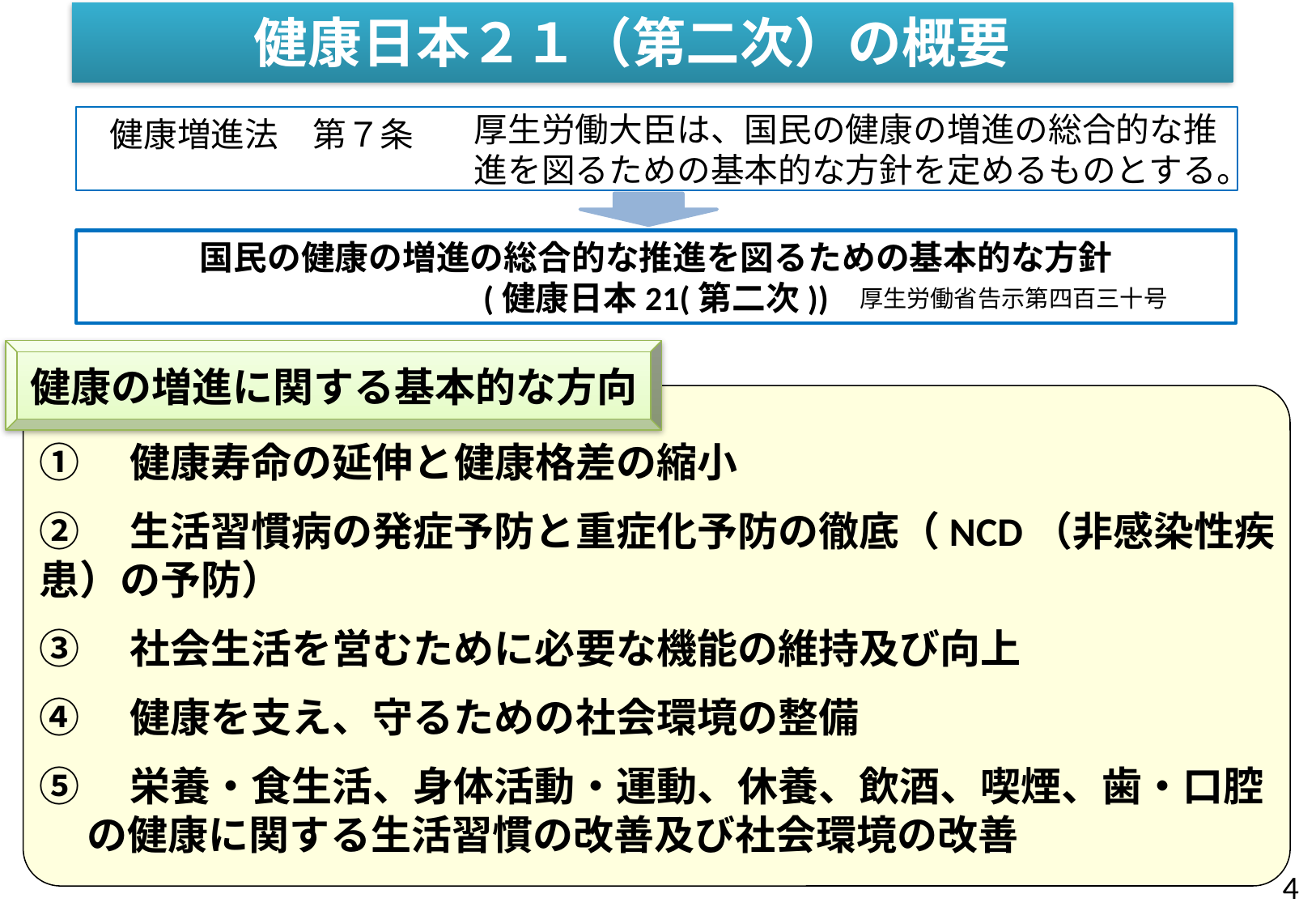

健康日本２１（第二次）の概要
厚生労働大臣は、国民の健康の増進の総合的な推進を図るための基本的な方針を定めるものとする。

健康増進法　第７条

国民の健康の増進の総合的な推進を図るための基本的な方針
(健康日本21(第二次))

厚生労働省告示第四百三十号
健康の増進に関する基本的な方向

①　健康寿命の延伸と健康格差の縮小
②　生活習慣病の発症予防と重症化予防の徹底（NCD（非感染性疾患）の予防）
③　社会生活を営むために必要な機能の維持及び向上
④　健康を支え、守るための社会環境の整備
⑤　栄養・食生活、身体活動・運動、休養、飲酒、喫煙、歯・口腔の健康に関する生活習慣の改善及び社会環境の改善
4